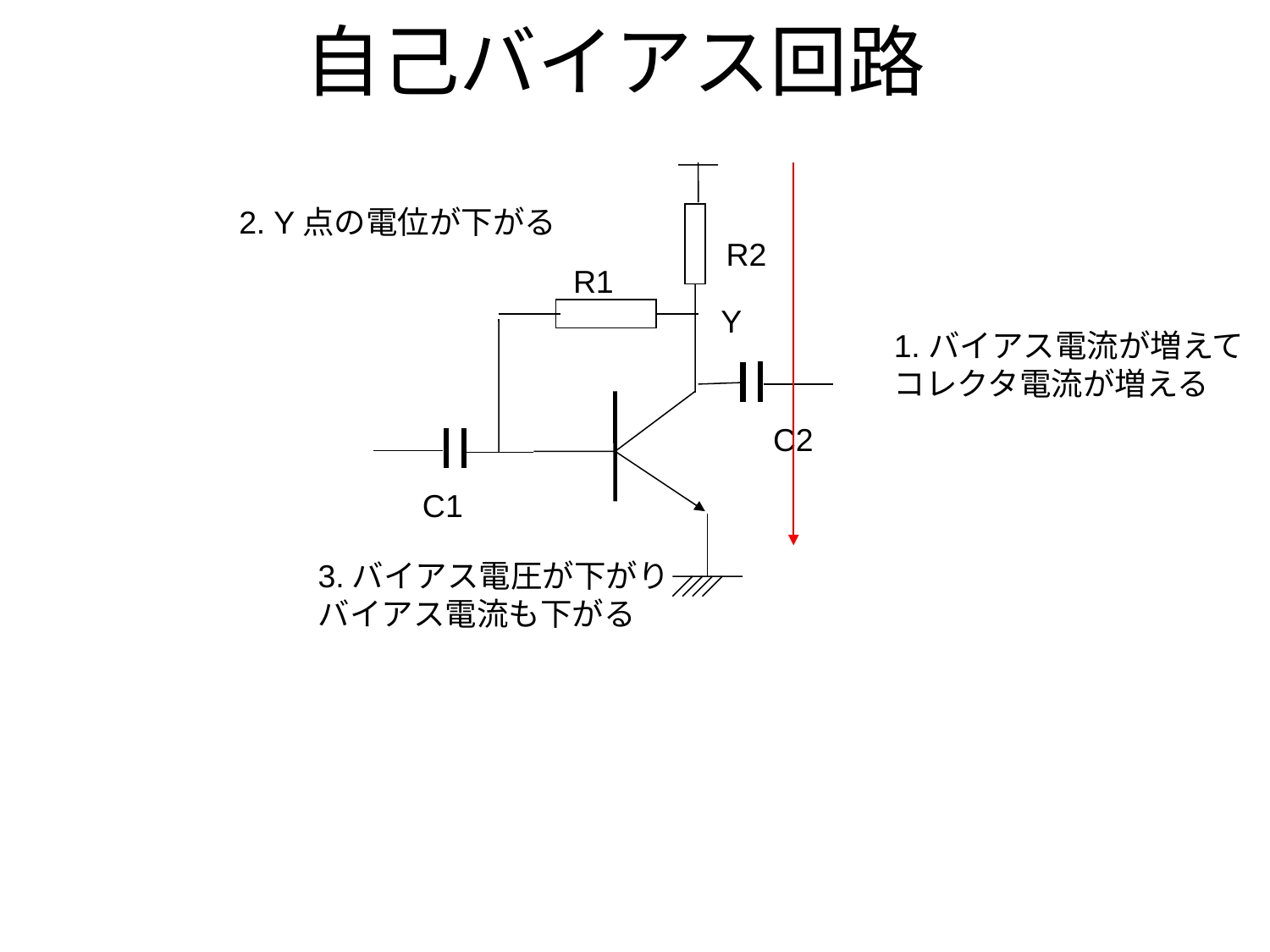

# 自己バイアス回路

2. Y点の電位が下がる

R2
R1

Y

1.バイアス電流が増えて
コレクタ電流が増える

C2

C1

3.バイアス電圧が下がり
バイアス電流も下がる